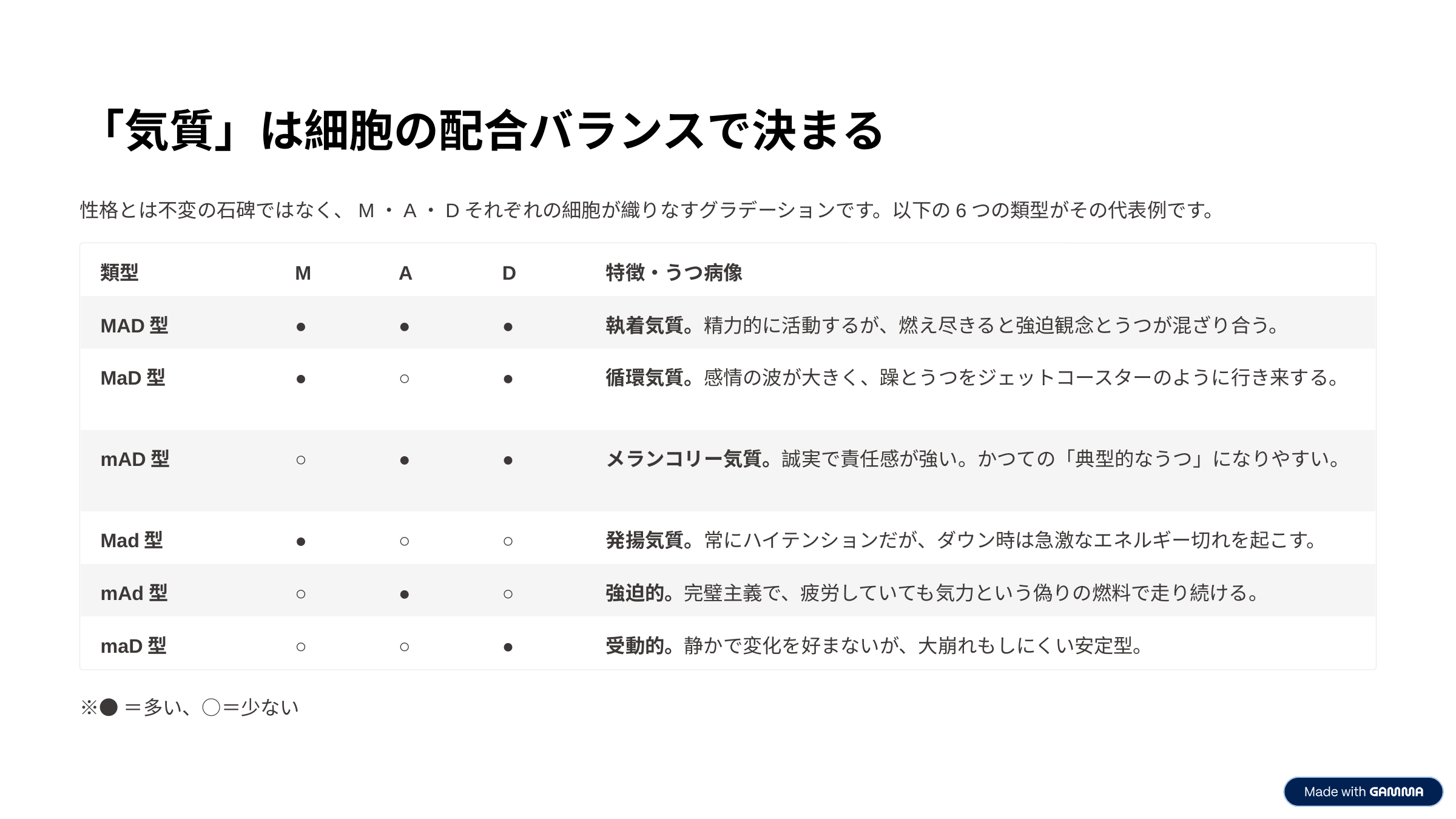

「気質」は細胞の配合バランスで決まる
性格とは不変の石碑ではなく、M・A・Dそれぞれの細胞が織りなすグラデーションです。以下の6つの類型がその代表例です。

類型
M
A
D
特徴・うつ病像

MAD型
●
●
●
執着気質。精力的に活動するが、燃え尽きると強迫観念とうつが混ざり合う。

MaD型
●
○
●
循環気質。感情の波が大きく、躁とうつをジェットコースターのように行き来する。

mAD型
○
●
●
メランコリー気質。誠実で責任感が強い。かつての「典型的なうつ」になりやすい。

Mad型
●
○
○
発揚気質。常にハイテンションだが、ダウン時は急激なエネルギー切れを起こす。

mAd型
○
●
○
強迫的。完璧主義で、疲労していても気力という偽りの燃料で走り続ける。

maD型
○
○
●
受動的。静かで変化を好まないが、大崩れもしにくい安定型。
※●＝多い、○＝少ない